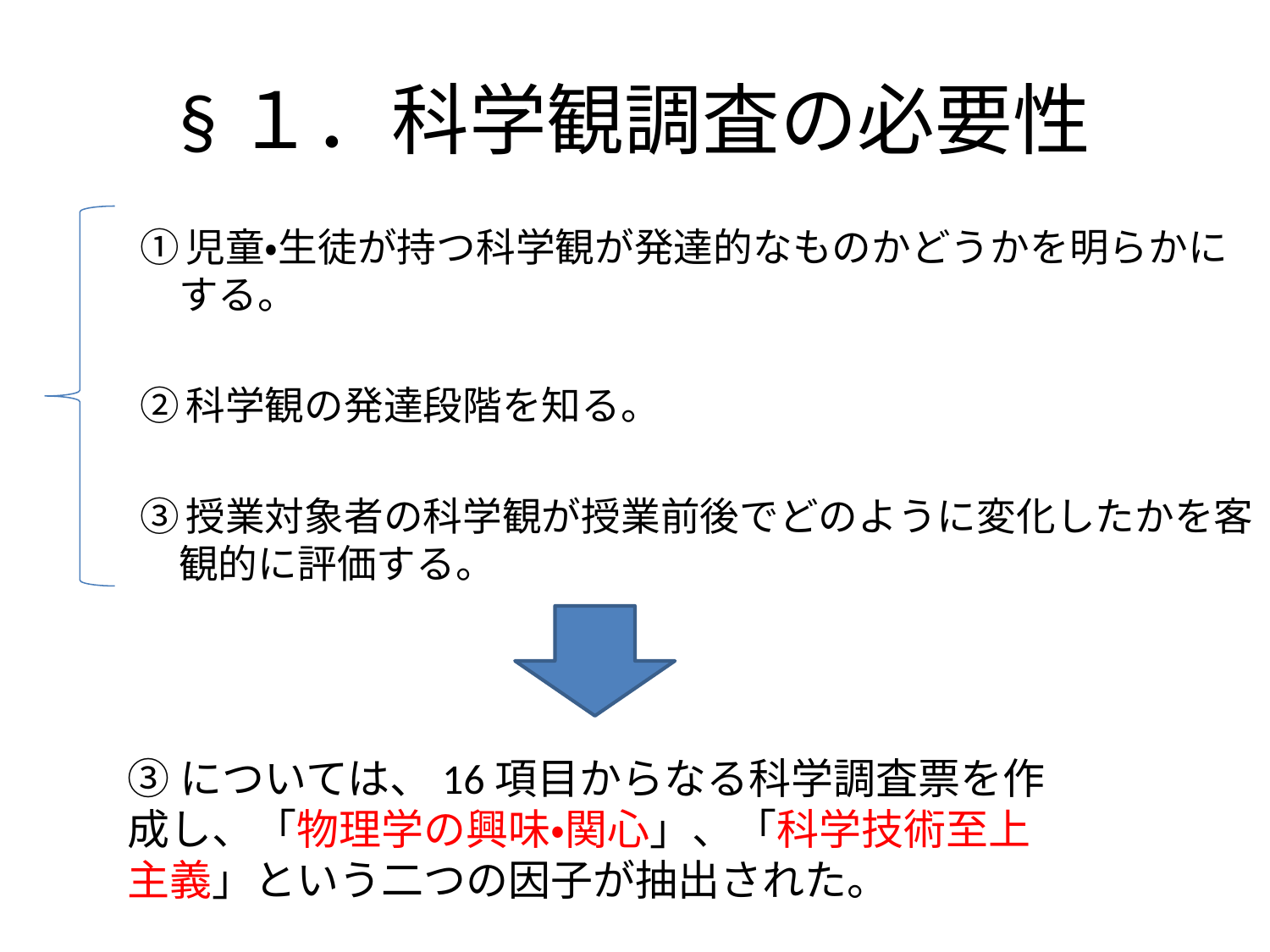

# §１．科学観調査の必要性

①児童・生徒が持つ科学観が発達的なものかどうかを明らかにする。

②科学観の発達段階を知る。

③授業対象者の科学観が授業前後でどのように変化したかを客観的に評価する。

③については、16項目からなる科学調査票を作成し、「物理学の興味・関心」、「科学技術至上主義」という二つの因子が抽出された。